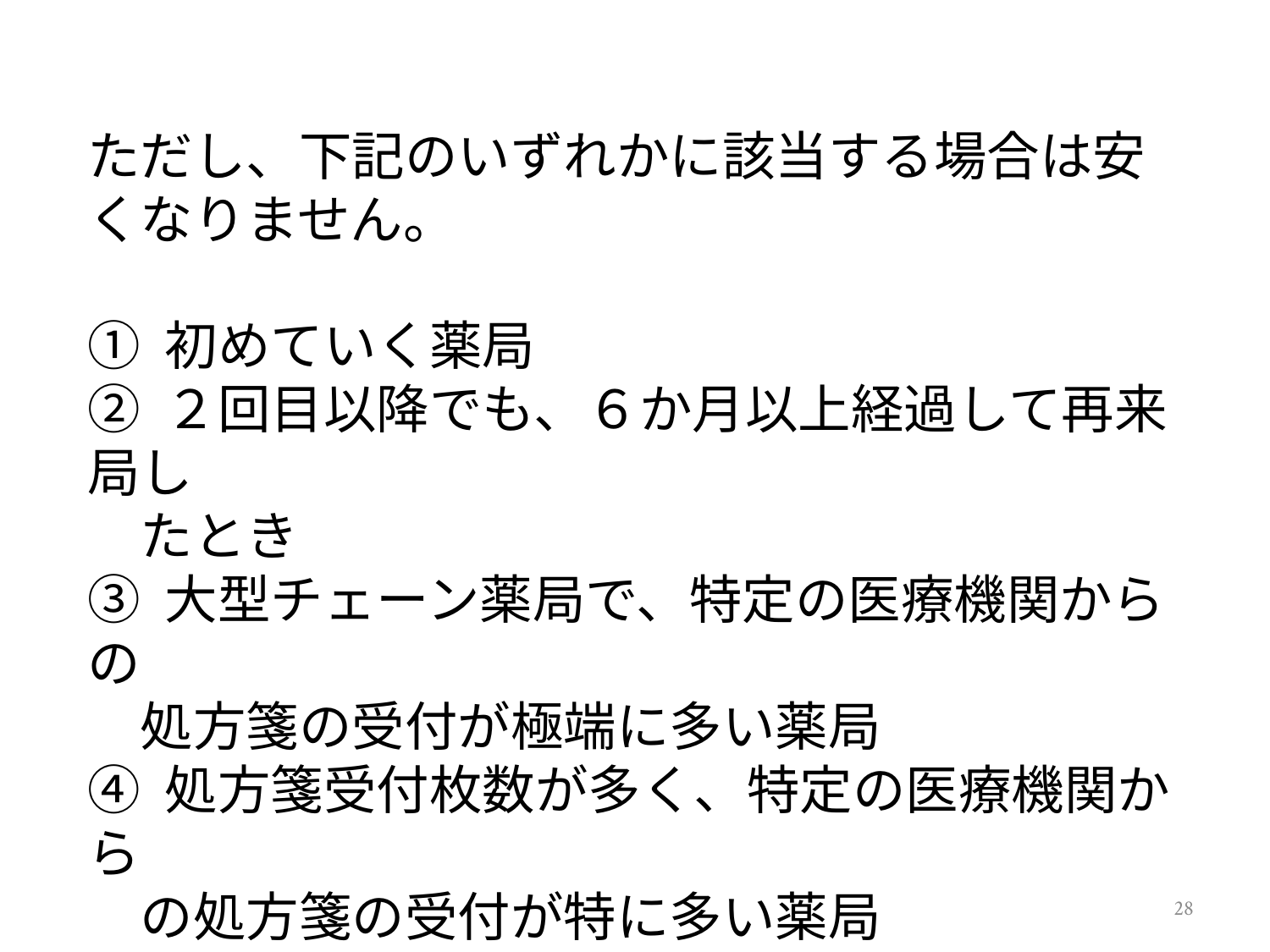

ただし、下記のいずれかに該当する場合は安くなりません。

① 初めていく薬局
② ２回目以降でも、６か月以上経過して再来局し
　たとき
③ 大型チェーン薬局で、特定の医療機関からの
　処方箋の受付が極端に多い薬局
④ 処方箋受付枚数が多く、特定の医療機関から
　の処方箋の受付が特に多い薬局
（③④は大病院付近にあるいわゆる「門前薬局」）
28